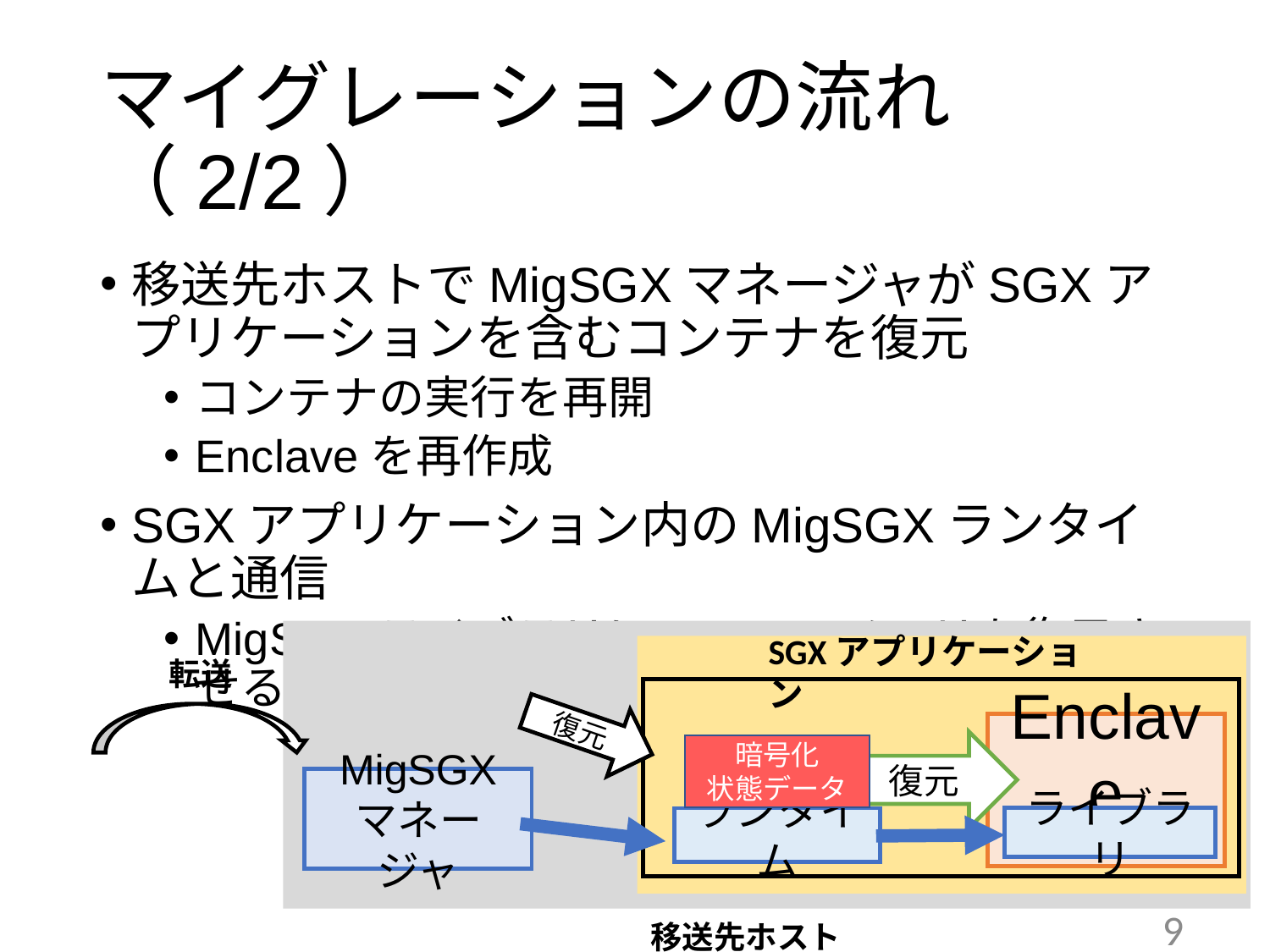

# マイグレーションの流れ（2/2）
移送先ホストでMigSGXマネージャがSGXアプリケーションを含むコンテナを復元
コンテナの実行を再開
Enclaveを再作成
SGXアプリケーション内のMigSGXランタイムと通信
MigSGXライブラリにEnclaveメモリを復元させる

SGXアプリケーション

転送
メモリ等の
状態

復元

Enclave

復元
暗号化
状態データ
MigSGX
マネージャ
ライブラリ
ランタイム
9
移送先ホスト